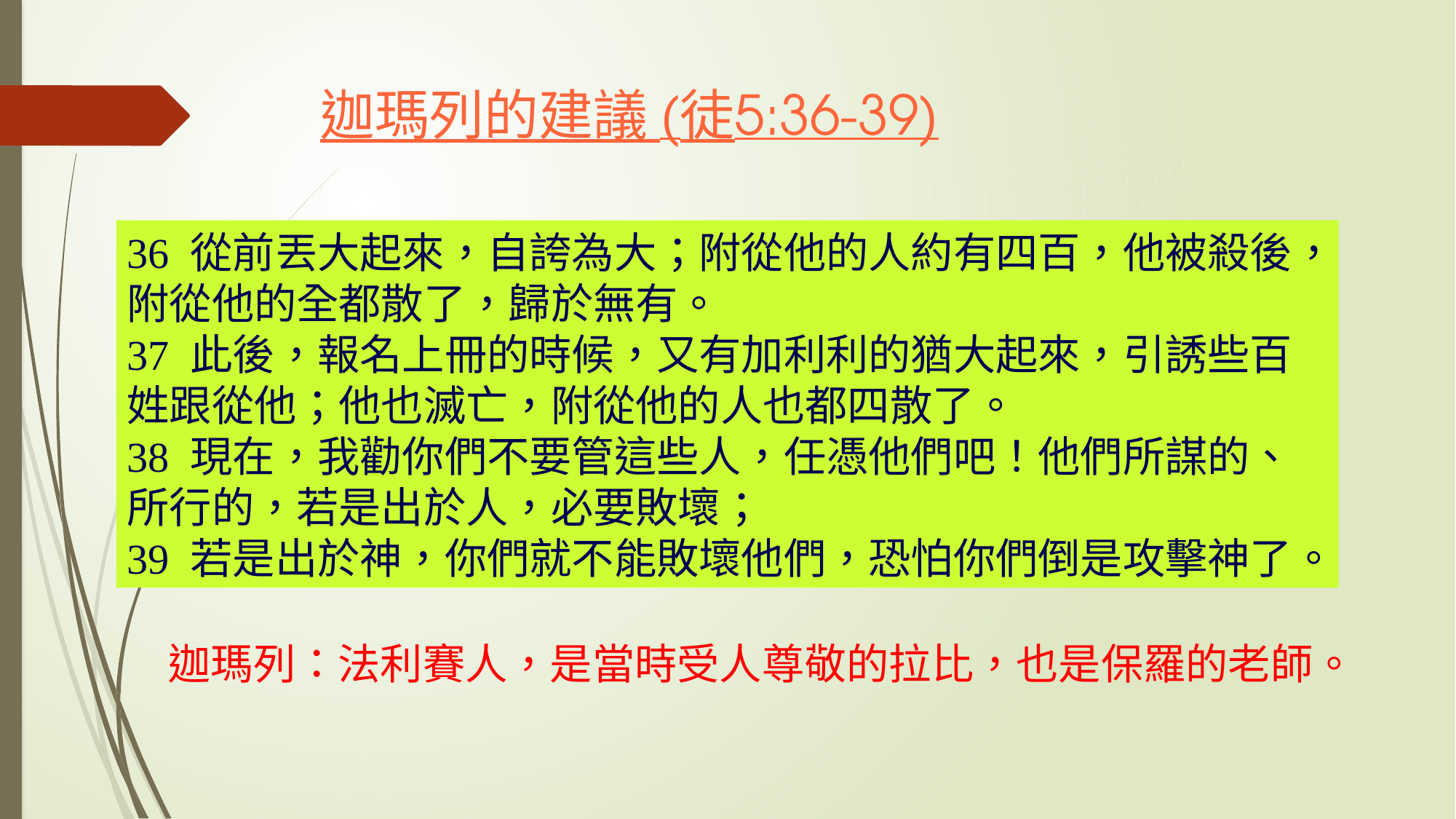

# 迦瑪列的建議 (徒5:36-39)
36 從前丟大起來，自誇為大；附從他的人約有四百，他被殺後，附從他的全都散了，歸於無有。
37 此後，報名上冊的時候，又有加利利的猶大起來，引誘些百姓跟從他；他也滅亡，附從他的人也都四散了。
38 現在，我勸你們不要管這些人，任憑他們吧！他們所謀的、所行的，若是出於人，必要敗壞；
39 若是出於神，你們就不能敗壞他們，恐怕你們倒是攻擊神了。
迦瑪列：法利賽人，是當時受人尊敬的拉比，也是保羅的老師。